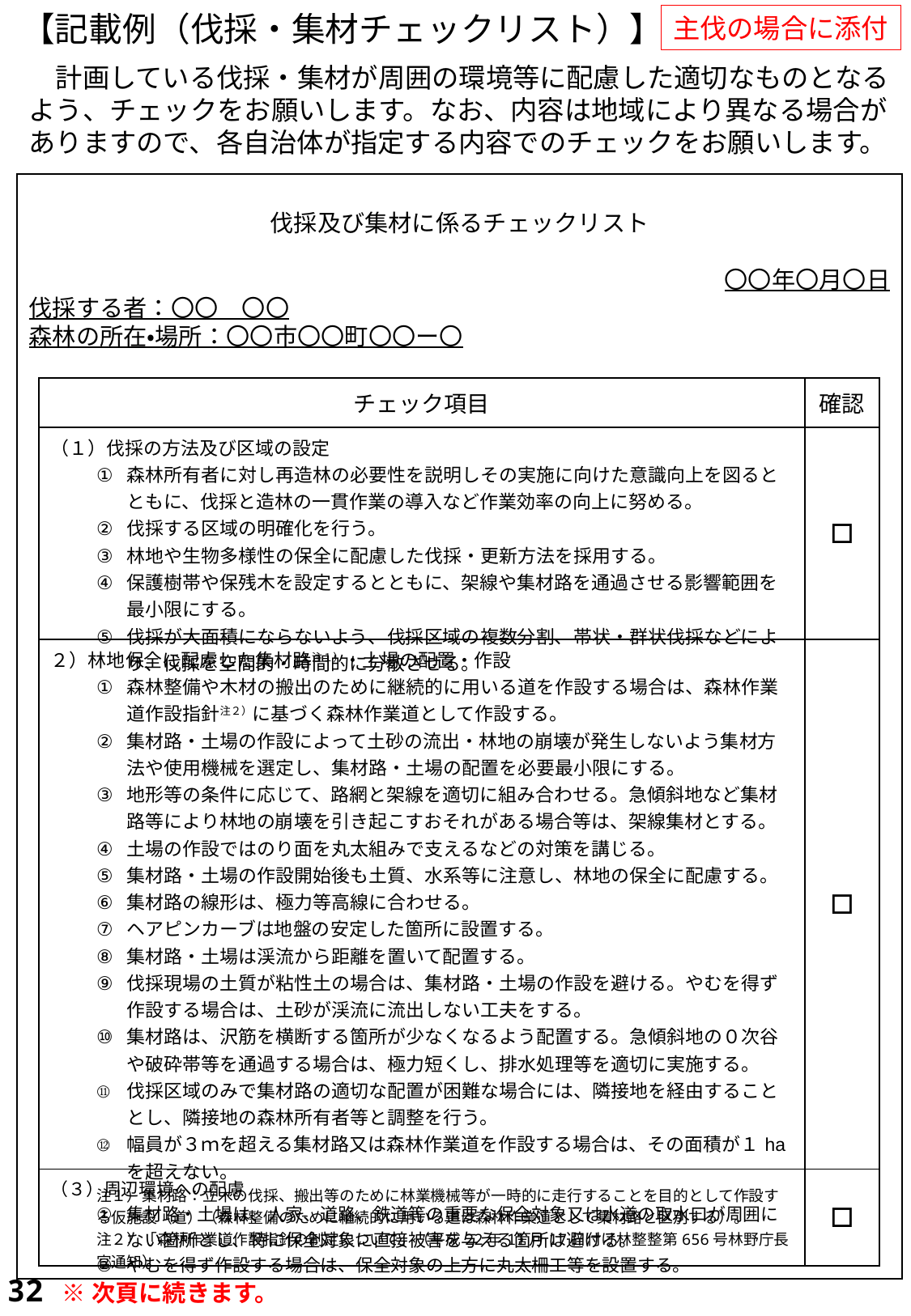

【記載例（伐採・集材チェックリスト）】
主伐の場合に添付
　計画している伐採・集材が周囲の環境等に配慮した適切なものとなるよう、チェックをお願いします。なお、内容は地域により異なる場合がありますので、各自治体が指定する内容でのチェックをお願いします。
規§9Ⅲ⑦・Ⅳ,長P2-2-⑼,課P1-⑵-ケ,
マP76-①

伐採及び集材に係るチェックリスト

〇〇年〇月〇日
伐採する者：〇〇　〇〇
森林の所在・場所：〇〇市〇〇町〇〇ー〇

| チェック項目 | 確認 |
| --- | --- |
| （１）伐採の方法及び区域の設定 森林所有者に対し再造林の必要性を説明しその実施に向けた意識向上を図るとともに、伐採と造林の一貫作業の導入など作業効率の向上に努める。 伐採する区域の明確化を行う。 林地や生物多様性の保全に配慮した伐採・更新方法を採用する。 保護樹帯や保残木を設定するとともに、架線や集材路を通過させる影響範囲を最小限にする。 伐採が大面積にならないよう、伐採区域の複数分割、帯状・群状伐採などにより、伐採を空間的・時間的に分散させる。 | □ |
| ２）林地保全に配慮した集材路注１）・土場の配置・作設 森林整備や木材の搬出のために継続的に用いる道を作設する場合は、森林作業道作設指針注２）に基づく森林作業道として作設する。 集材路・土場の作設によって土砂の流出・林地の崩壊が発生しないよう集材方法や使用機械を選定し、集材路・土場の配置を必要最小限にする。 地形等の条件に応じて、路網と架線を適切に組み合わせる。急傾斜地など集材路等により林地の崩壊を引き起こすおそれがある場合等は、架線集材とする。 土場の作設ではのり面を丸太組みで支えるなどの対策を講じる。 集材路・土場の作設開始後も土質、水系等に注意し、林地の保全に配慮する。 集材路の線形は、極力等高線に合わせる。 ヘアピンカーブは地盤の安定した箇所に設置する。 集材路・土場は渓流から距離を置いて配置する。 伐採現場の土質が粘性土の場合は、集材路・土場の作設を避ける。やむを得ず作設する場合は、土砂が渓流に流出しない工夫をする。 集材路は、沢筋を横断する箇所が少なくなるよう配置する。急傾斜地の０次谷や破砕帯等を通過する場合は、極力短くし、排水処理等を適切に実施する。 伐採区域のみで集材路の適切な配置が困難な場合には、隣接地を経由することとし、隣接地の森林所有者等と調整を行う。 幅員が３ｍを超える集材路又は森林作業道を作設する場合は、その面積が１haを超えない。 注１）集材路：立木の伐採、搬出等のために林業機械等が一時的に走行することを目的として作設する仮施設（道）（森林整備のために継続的に用いる道は森林作業道として集材路と区別する）。 注２）「森林作業道作設指針の制定について」（平成22年11月17日付け林整整第656号林野庁長官通知） | □ |
| （３）周辺環境への配慮 集材路・土場は、人家、道路、鉄道等の重要な保全対象又は水道の取水口が周囲にない箇所とし、特に保全対象に直接被害を与える箇所は避ける。 やむを得ず作設する場合は、保全対象の上方に丸太柵工等を設置する。 | □ |
32
※次頁に続きます。